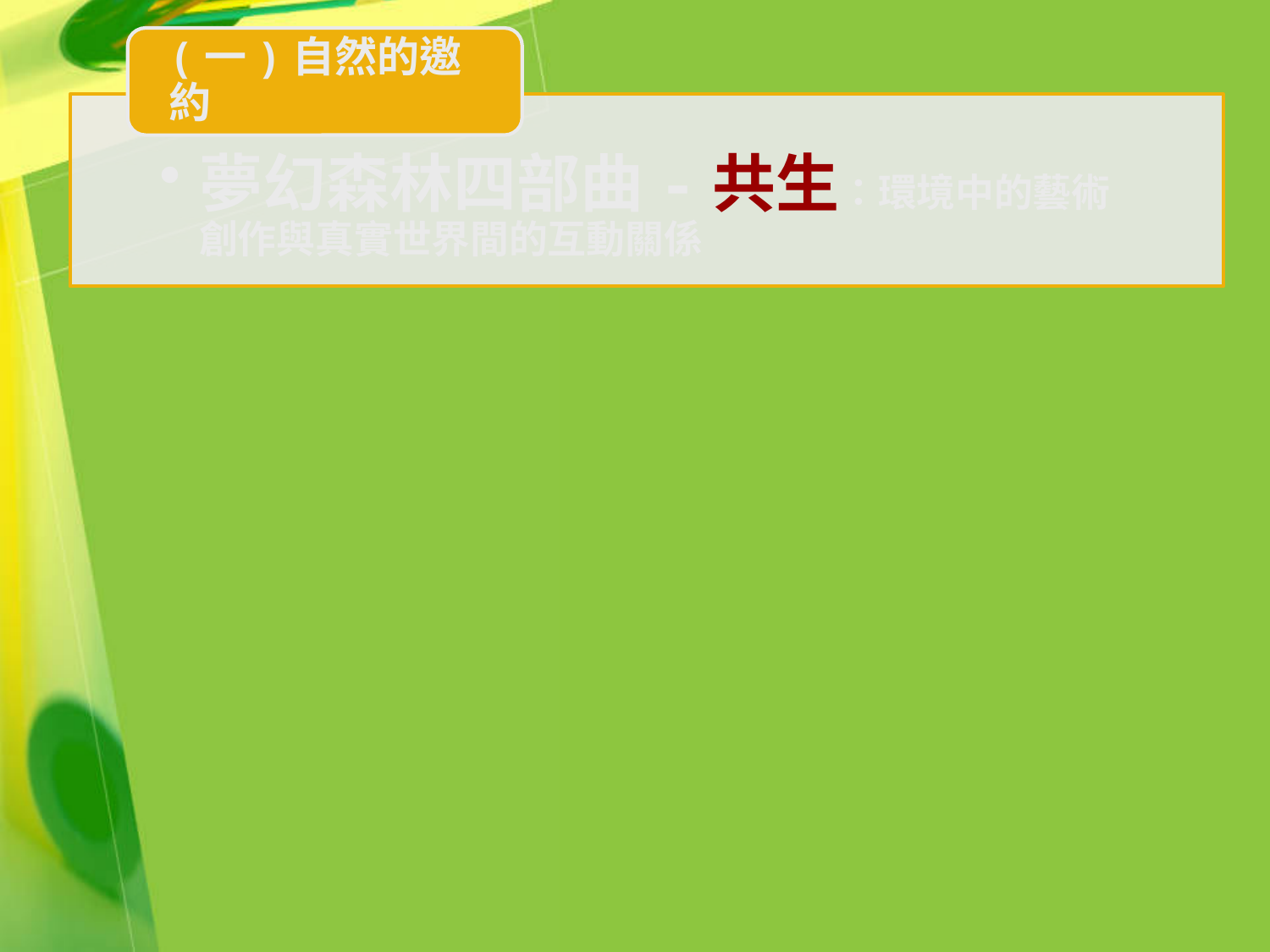

夢幻森林四部曲-共生：環境中的藝術創作與真實世界間的互動關係

(一)自然的邀約